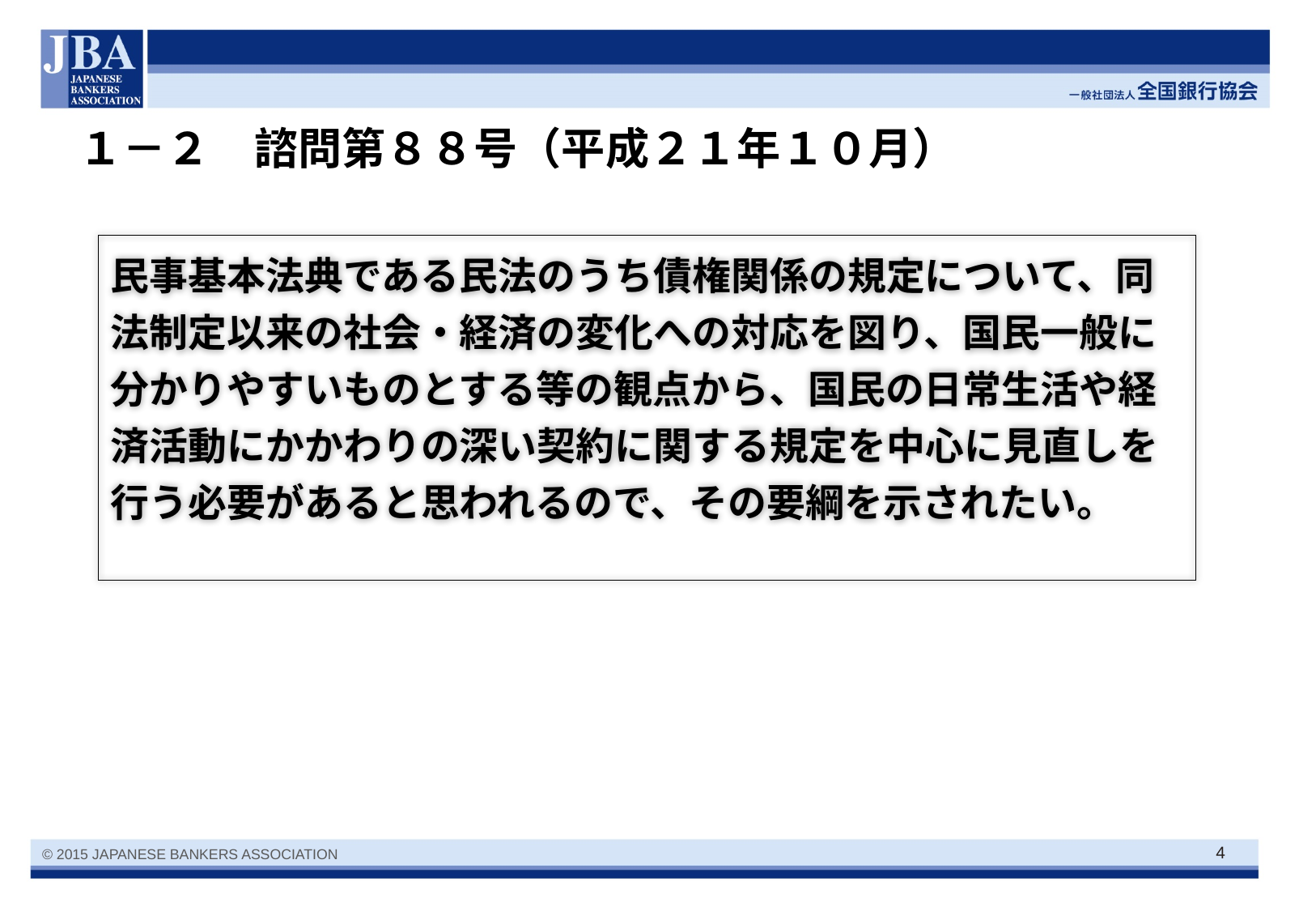

# １－２　諮問第８８号（平成２１年１０月）
民事基本法典である民法のうち債権関係の規定について、同法制定以来の社会・経済の変化への対応を図り、国民一般に分かりやすいものとする等の観点から、国民の日常生活や経済活動にかかわりの深い契約に関する規定を中心に見直しを行う必要があると思われるので、その要綱を示されたい。